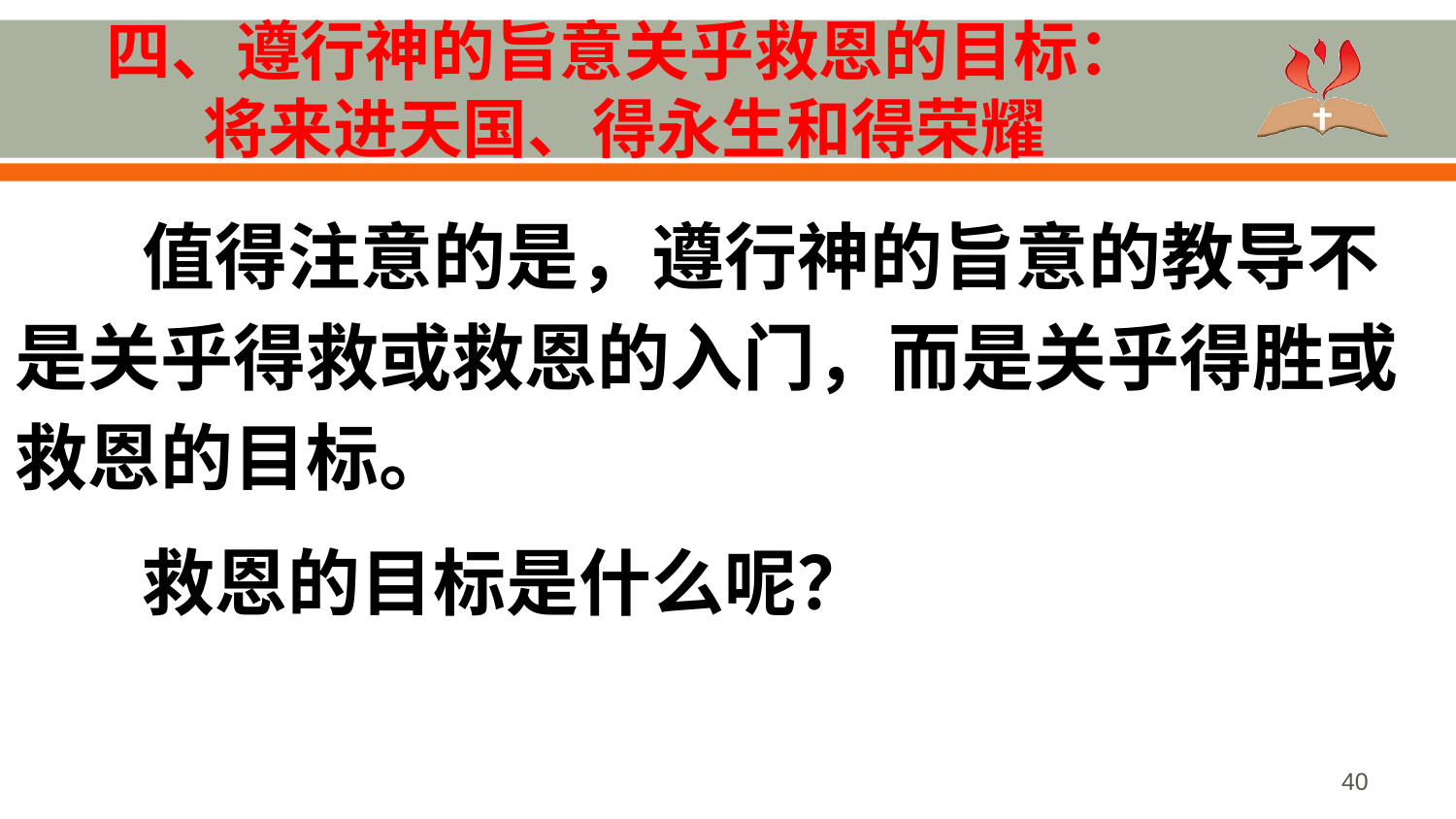

# 四、遵行神的旨意关乎救恩的目标： 将来进天国、得永生和得荣耀
值得注意的是，遵行神的旨意的教导不是关乎得救或救恩的入门，而是关乎得胜或救恩的目标。
救恩的目标是什么呢？

40